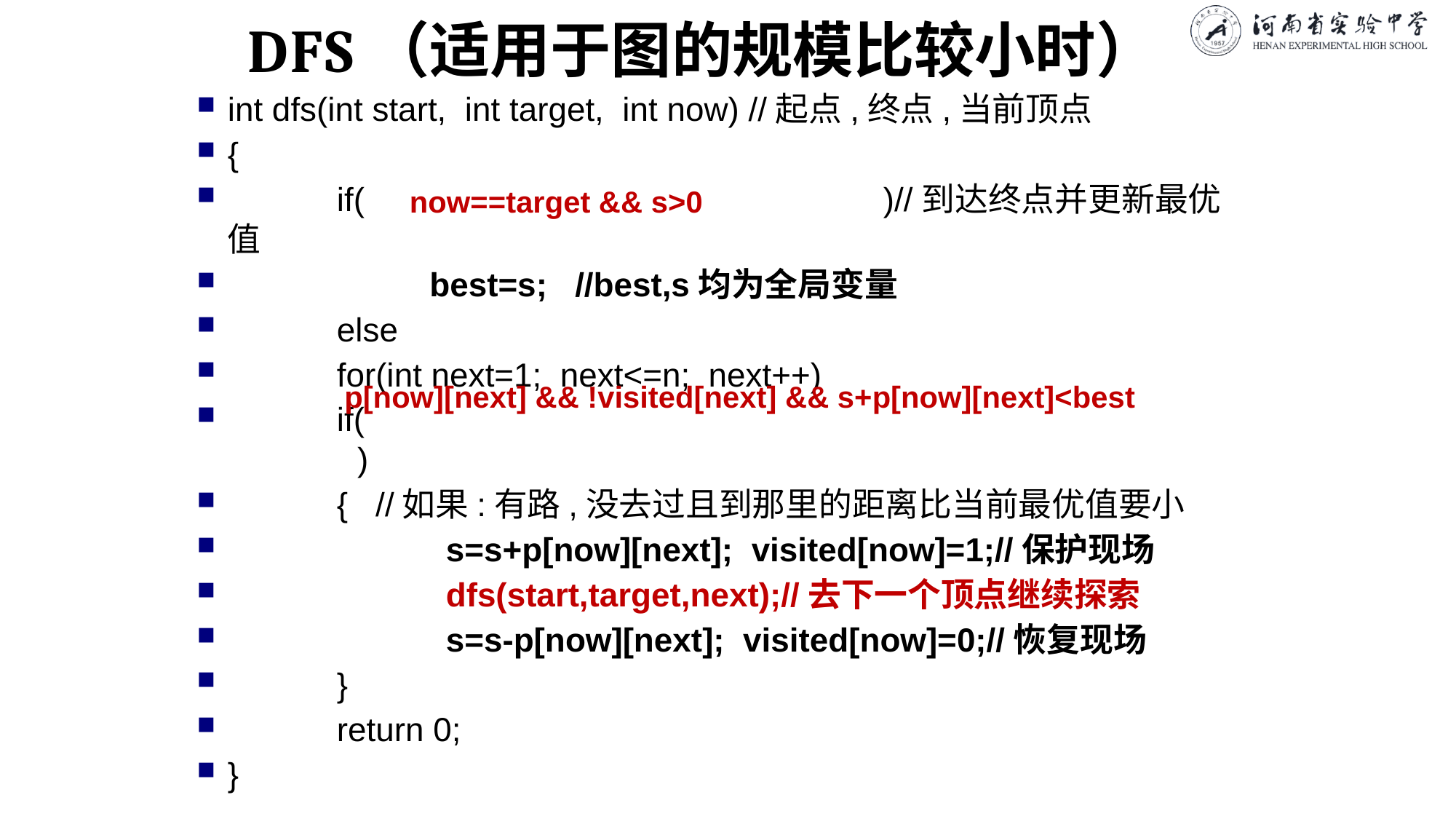

# DFS（适用于图的规模比较小时）
int dfs(int start,  int target,  int now) //起点,终点,当前顶点
{
	if(                                                        )//到达终点并更新最优值
	          best=s;   //best,s均为全局变量
	else
	for(int next=1;  next<=n;  next++)
	if(                                                                                                             )
	{   //如果:有路,没去过且到那里的距离比当前最优值要小
		s=s+p[now][next];  visited[now]=1;//保护现场
		dfs(start,target,next);//去下一个顶点继续探索
		s=s-p[now][next];  visited[now]=0;//恢复现场
	}
	return 0;
}
now==target && s>0
p[now][next] && !visited[next] && s+p[now][next]<best